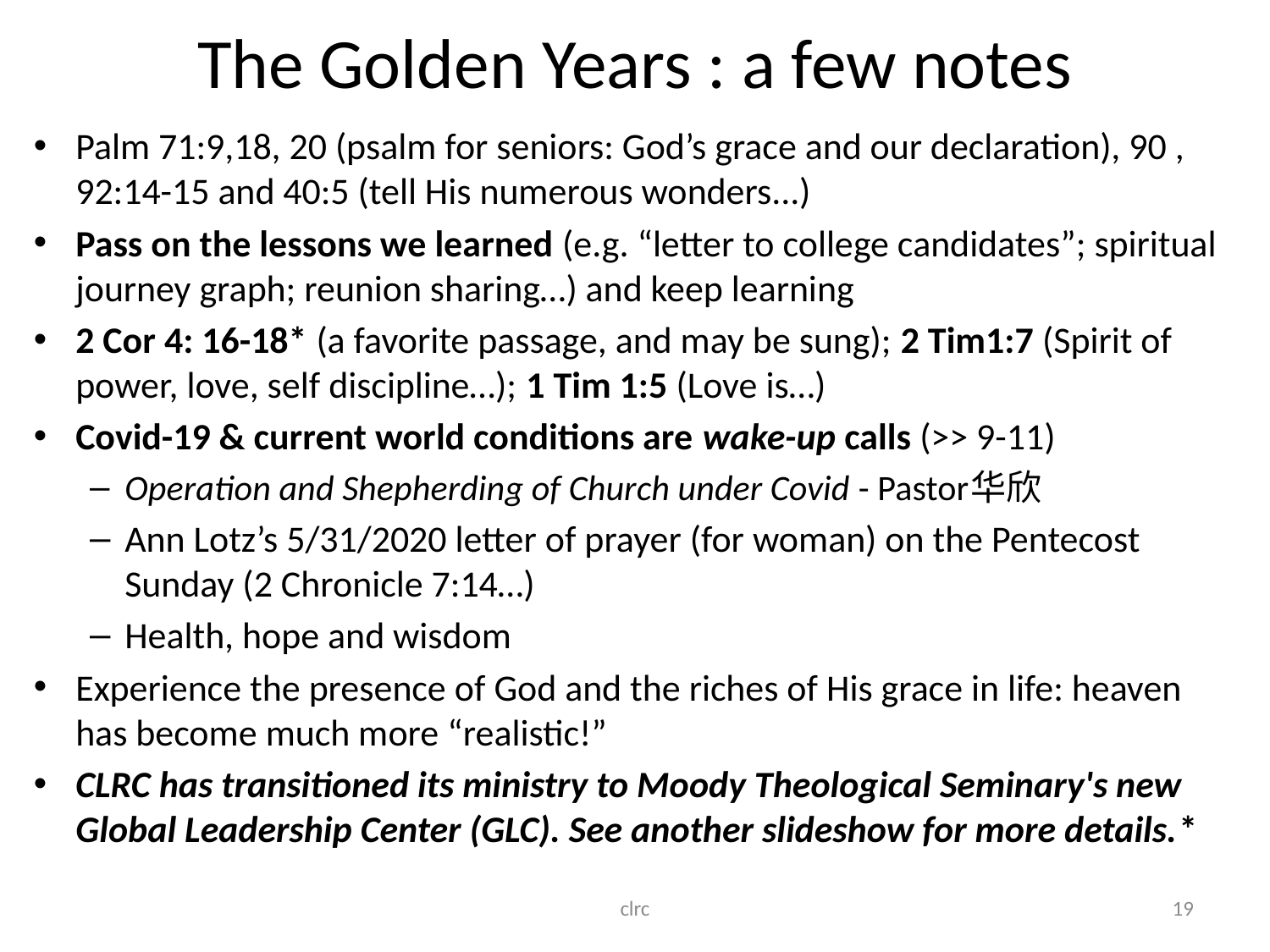

# The Golden Years : a few notes
Palm 71:9,18, 20 (psalm for seniors: God’s grace and our declaration), 90 , 92:14-15 and 40:5 (tell His numerous wonders...)
Pass on the lessons we learned (e.g. “letter to college candidates”; spiritual journey graph; reunion sharing…) and keep learning
2 Cor 4: 16-18* (a favorite passage, and may be sung); 2 Tim1:7 (Spirit of power, love, self discipline…); 1 Tim 1:5 (Love is…)
Covid-19 & current world conditions are wake-up calls (>> 9-11)
Operation and Shepherding of Church under Covid - Pastor华欣
Ann Lotz’s 5/31/2020 letter of prayer (for woman) on the Pentecost Sunday (2 Chronicle 7:14…)
Health, hope and wisdom
Experience the presence of God and the riches of His grace in life: heaven has become much more “realistic!”
CLRC has transitioned its ministry to Moody Theological Seminary's new Global Leadership Center (GLC). See another slideshow for more details.*

clrc
19